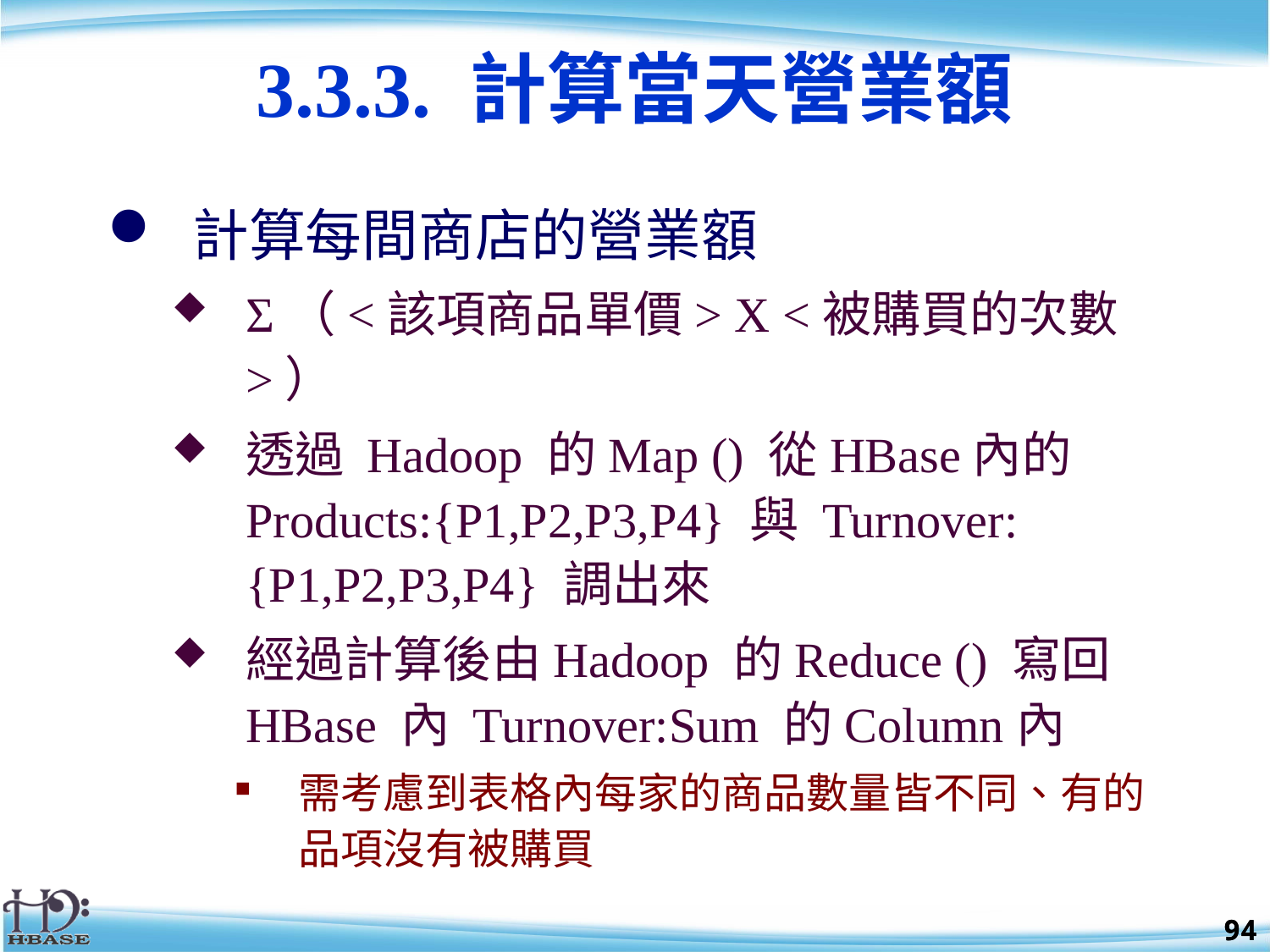

3.3.3. 計算當天營業額
計算每間商店的營業額
Σ（<該項商品單價> X <被購買的次數>）
透過 Hadoop 的Map () 從HBase內的 Products:{P1,P2,P3,P4} 與 Turnover:{P1,P2,P3,P4} 調出來
經過計算後由Hadoop 的Reduce () 寫回HBase 內 Turnover:Sum 的Column內
需考慮到表格內每家的商品數量皆不同、有的品項沒有被購買
94
94